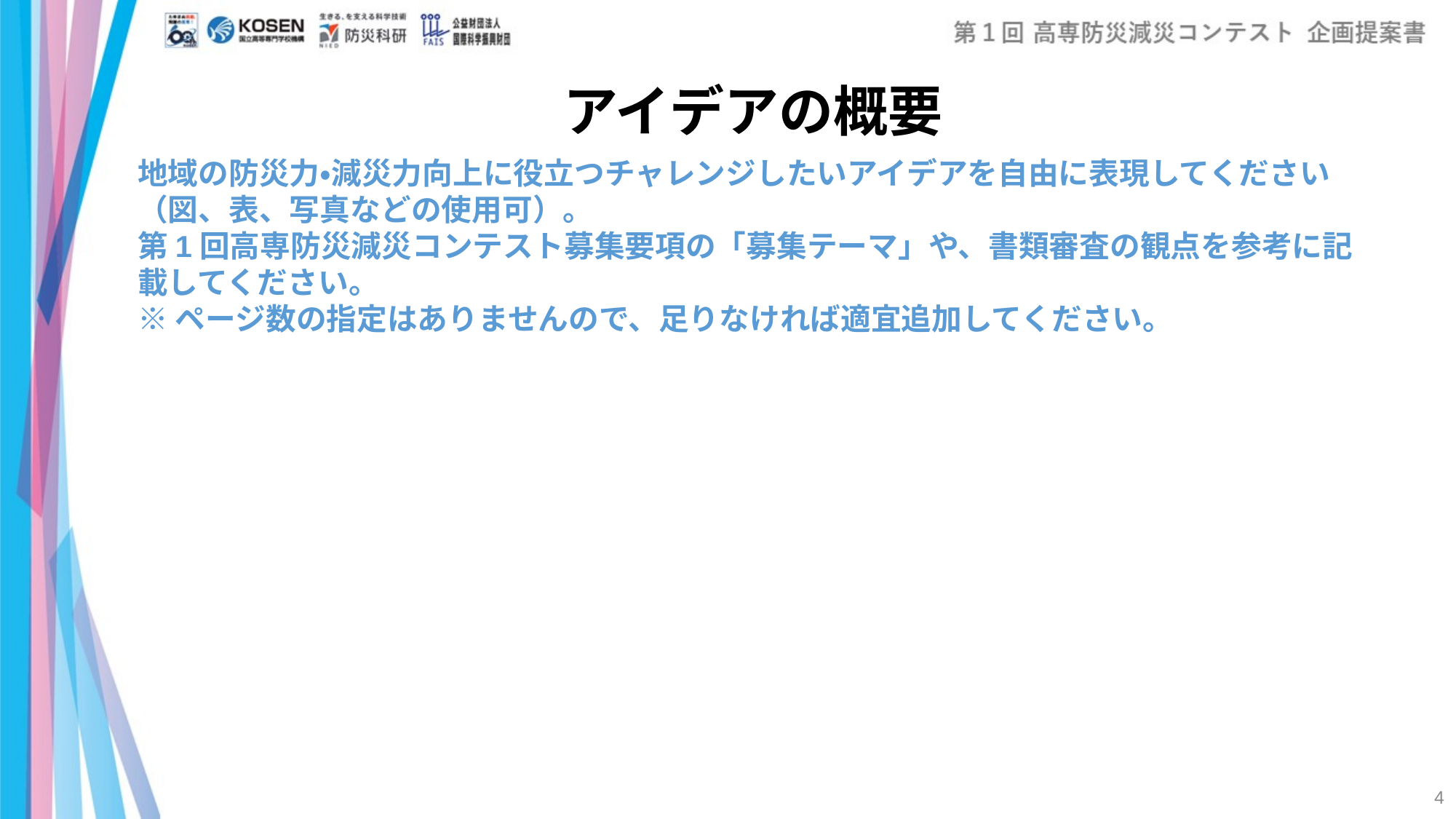

アイデアの概要
地域の防災力・減災力向上に役立つチャレンジしたいアイデアを自由に表現してください（図、表、写真などの使用可）。
第1回高専防災減災コンテスト募集要項の「募集テーマ」や、書類審査の観点を参考に記載してください。
※ページ数の指定はありませんので、足りなければ適宜追加してください。
4